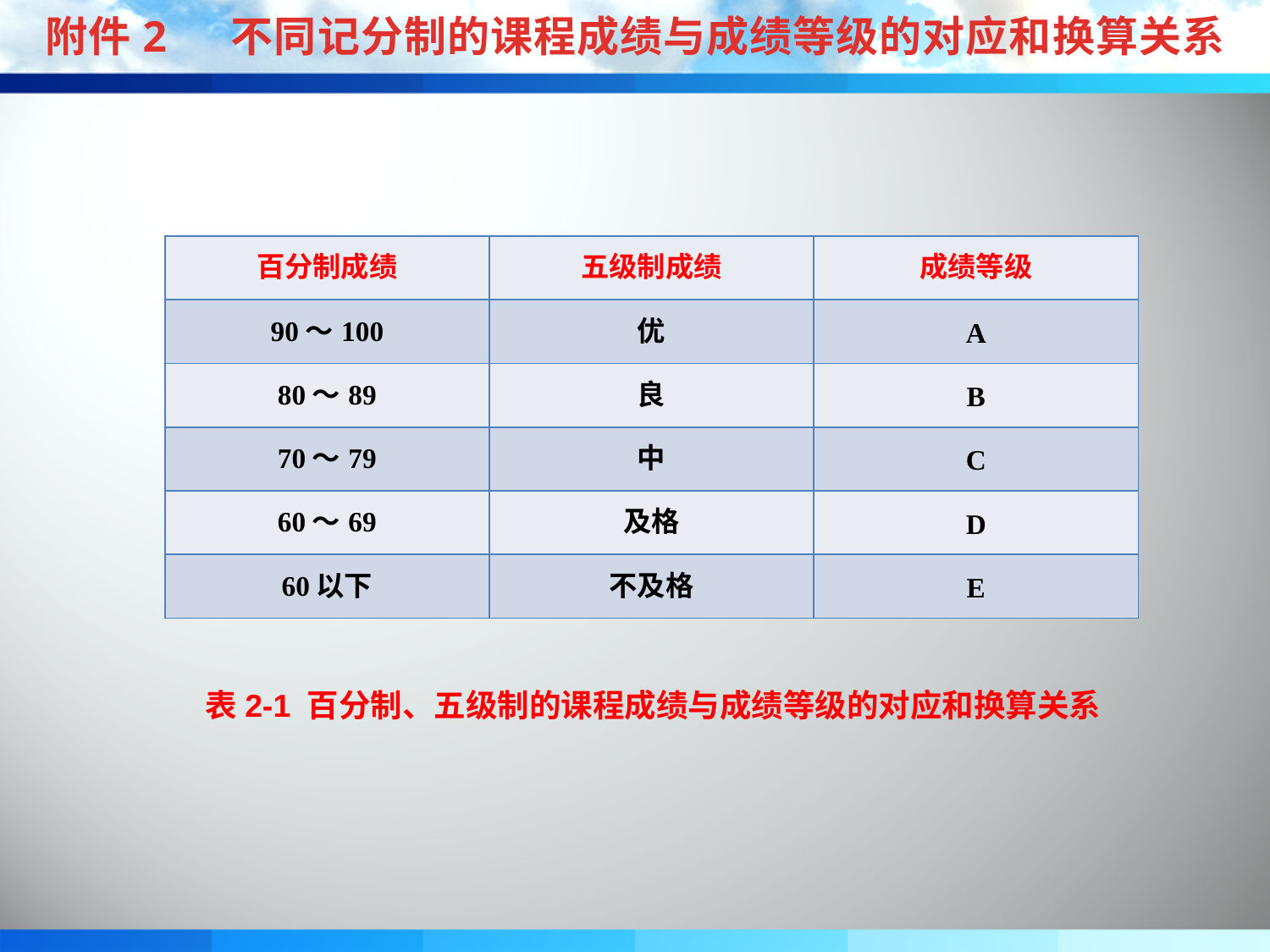

附件2  不同记分制的课程成绩与成绩等级的对应和换算关系
| 百分制成绩 | 五级制成绩 | 成绩等级 |
| --- | --- | --- |
| 90～100 | 优 | A |
| 80～89 | 良 | B |
| 70～79 | 中 | C |
| 60～69 | 及格 | D |
| 60以下 | 不及格 | E |
表2-1 百分制、五级制的课程成绩与成绩等级的对应和换算关系